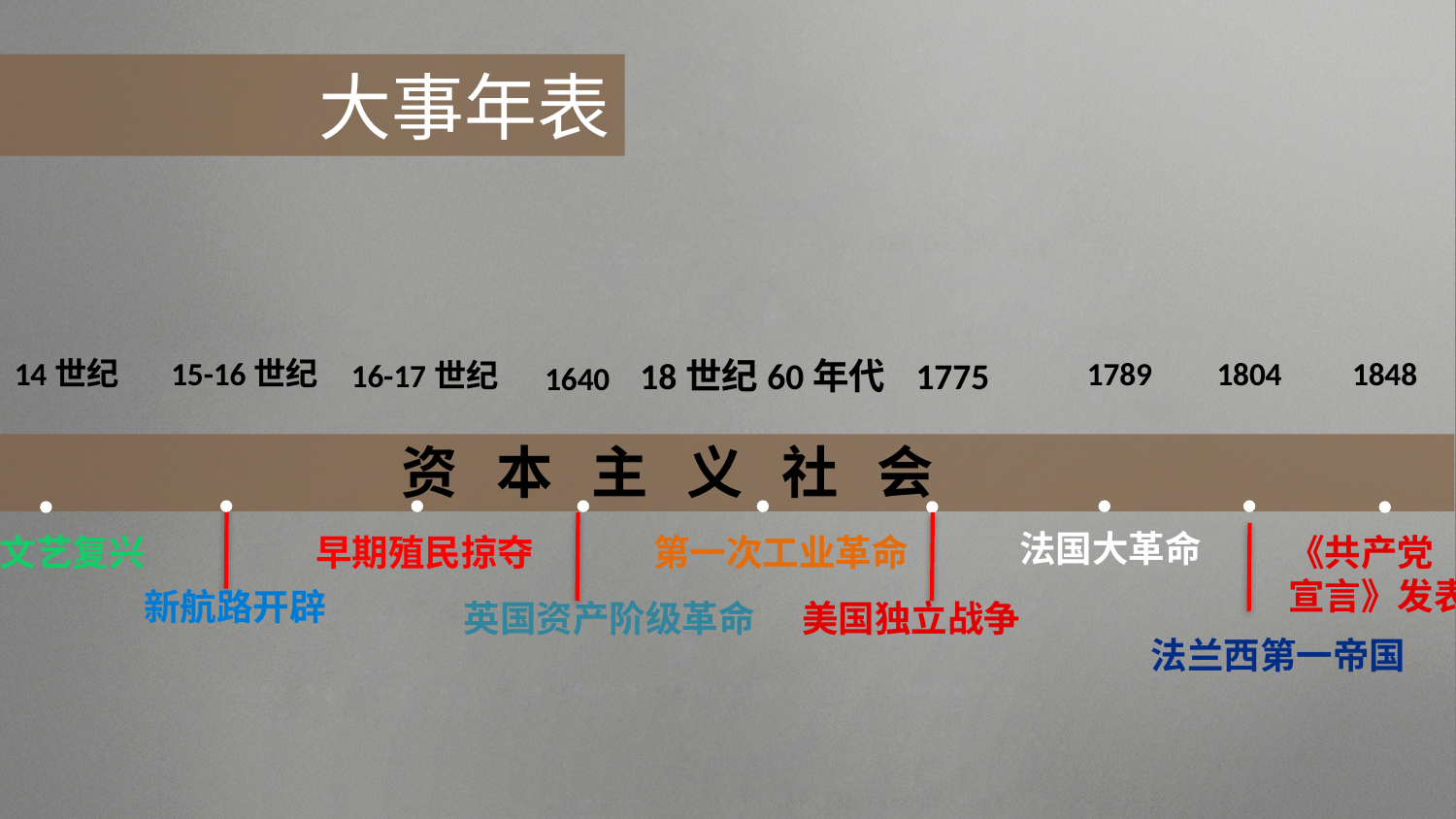

大事年表
14世纪
15-16世纪
18世纪60年代
1775
1789
1804
1848
16-17世纪
1640
资   本   主   义   社   会

法国大革命
第一次工业革命
《共产党
宣言》发表
文艺复兴
早期殖民掠夺
新航路开辟
英国资产阶级革命
美国独立战争
法兰西第一帝国